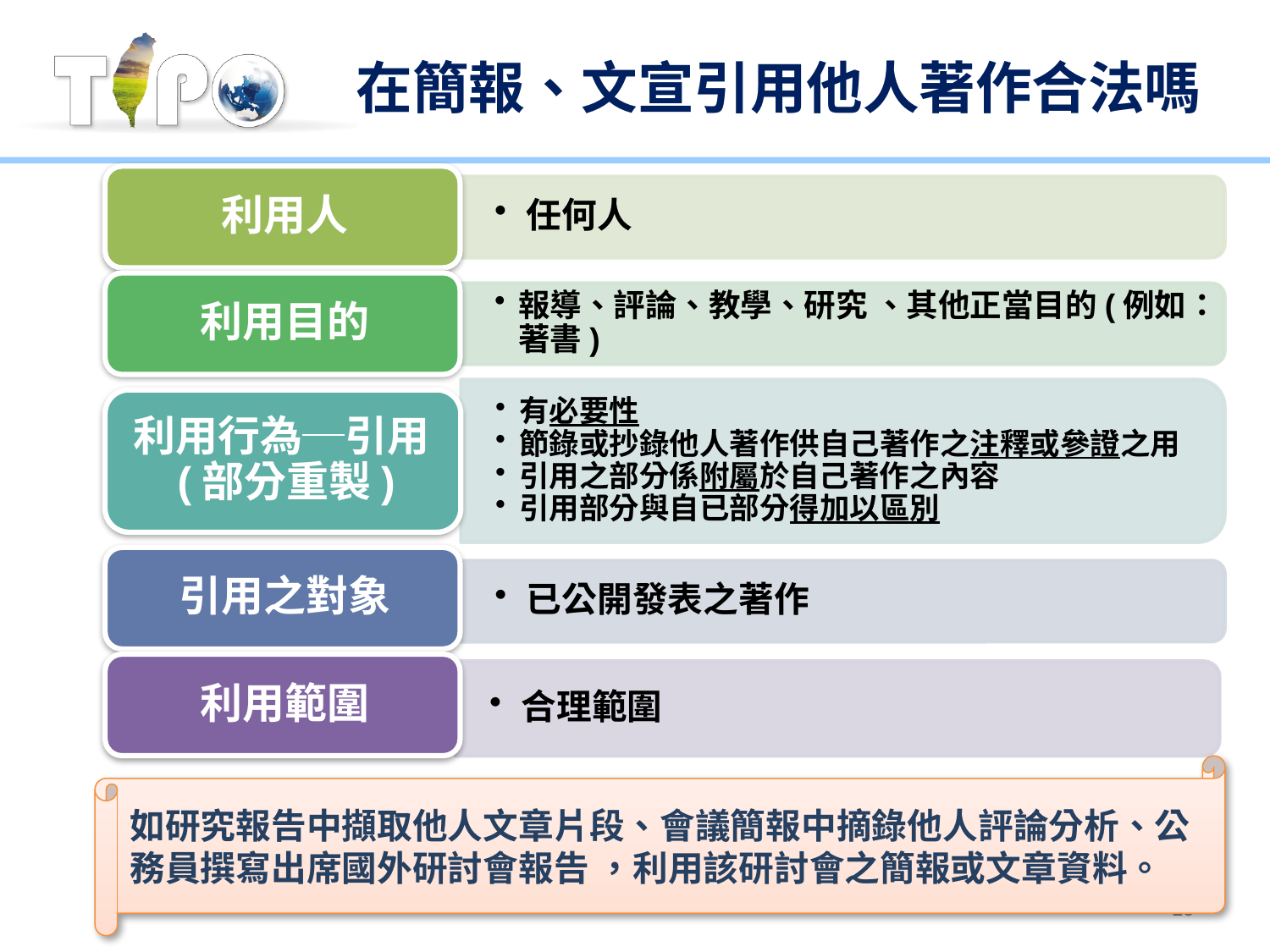

# 在簡報、文宣引用他人著作合法嗎
任何人
利用人
報導、評論、教學、研究 、其他正當目的(例如：著書)
利用目的
有必要性
節錄或抄錄他人著作供自己著作之注釋或參證之用
引用之部分係附屬於自己著作之內容
引用部分與自已部分得加以區別
利用行為─引用(部分重製)
已公開發表之著作
引用之對象
合理範圍
利用範圍
如研究報告中擷取他人文章片段、會議簡報中摘錄他人評論分析、公務員撰寫出席國外研討會報告 ，利用該研討會之簡報或文章資料。
26